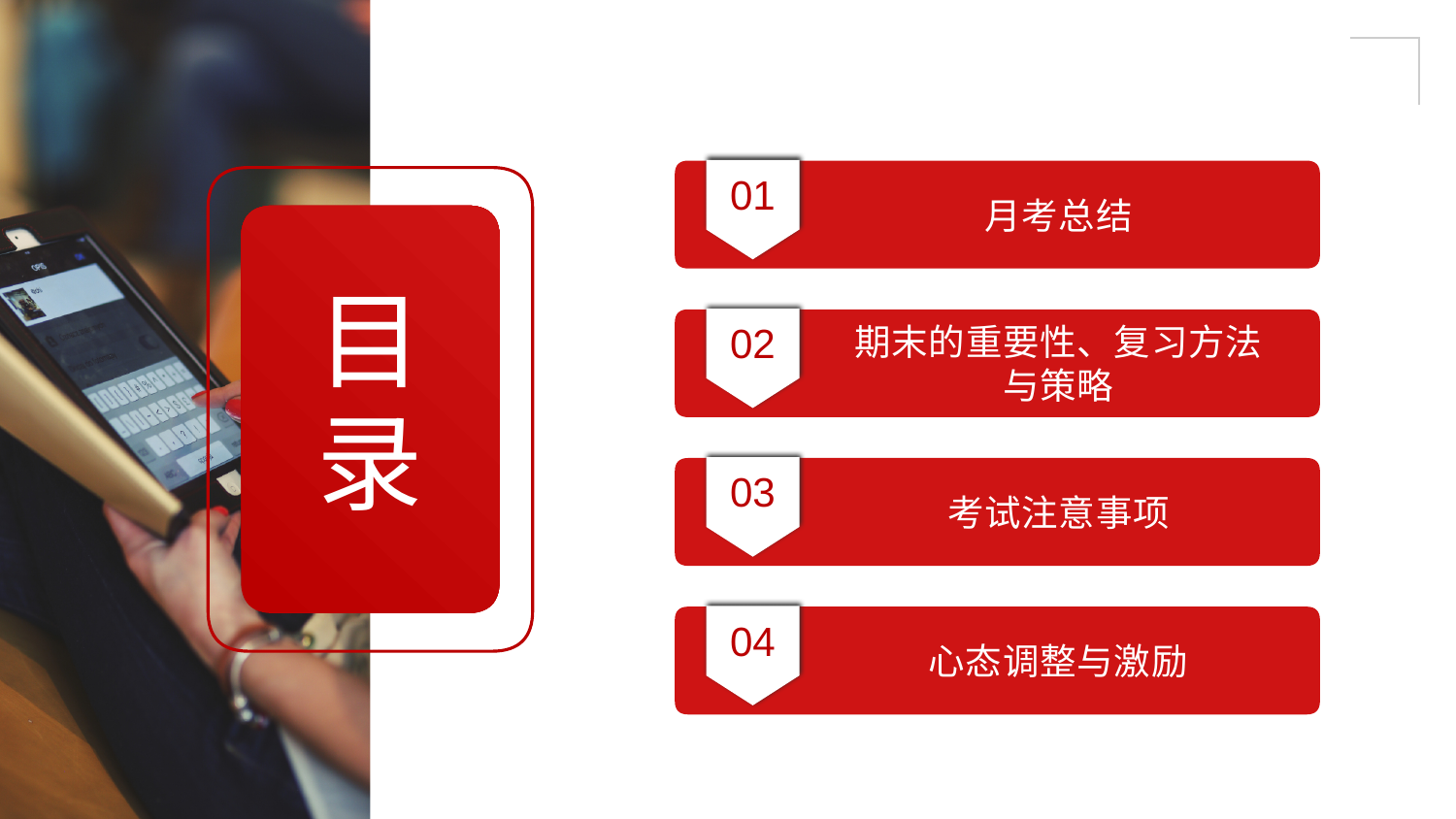

01
月考总结

目录

期末的重要性、复习方法
与策略
02

03
考试注意事项

04
心态调整与激励